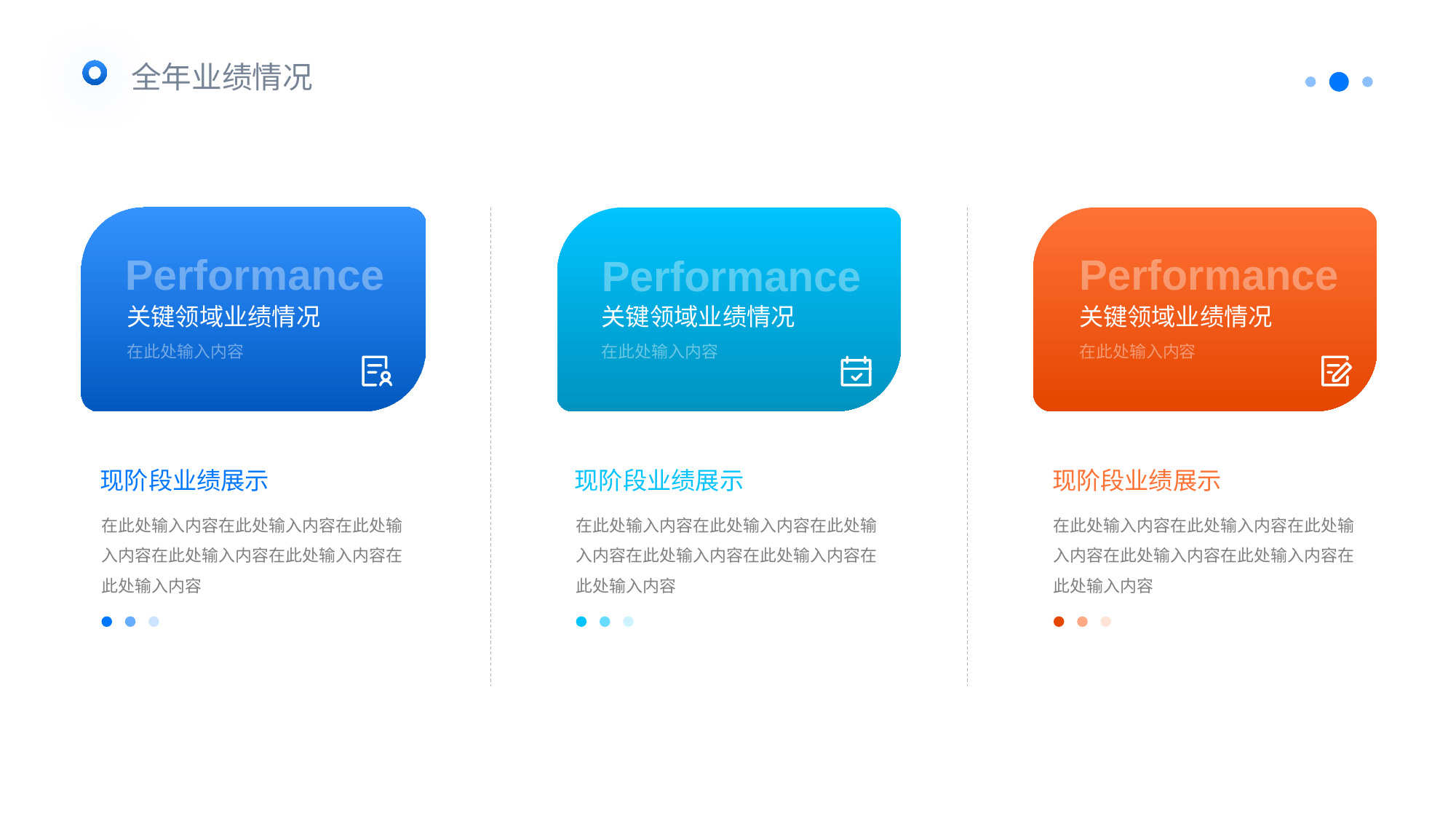

全年业绩情况

Performance
Performance
Performance
关键领域业绩情况
关键领域业绩情况
关键领域业绩情况
在此处输入内容
在此处输入内容
在此处输入内容

现阶段业绩展示
现阶段业绩展示
现阶段业绩展示
在此处输入内容在此处输入内容在此处输入内容在此处输入内容在此处输入内容在此处输入内容
在此处输入内容在此处输入内容在此处输入内容在此处输入内容在此处输入内容在此处输入内容
在此处输入内容在此处输入内容在此处输入内容在此处输入内容在此处输入内容在此处输入内容